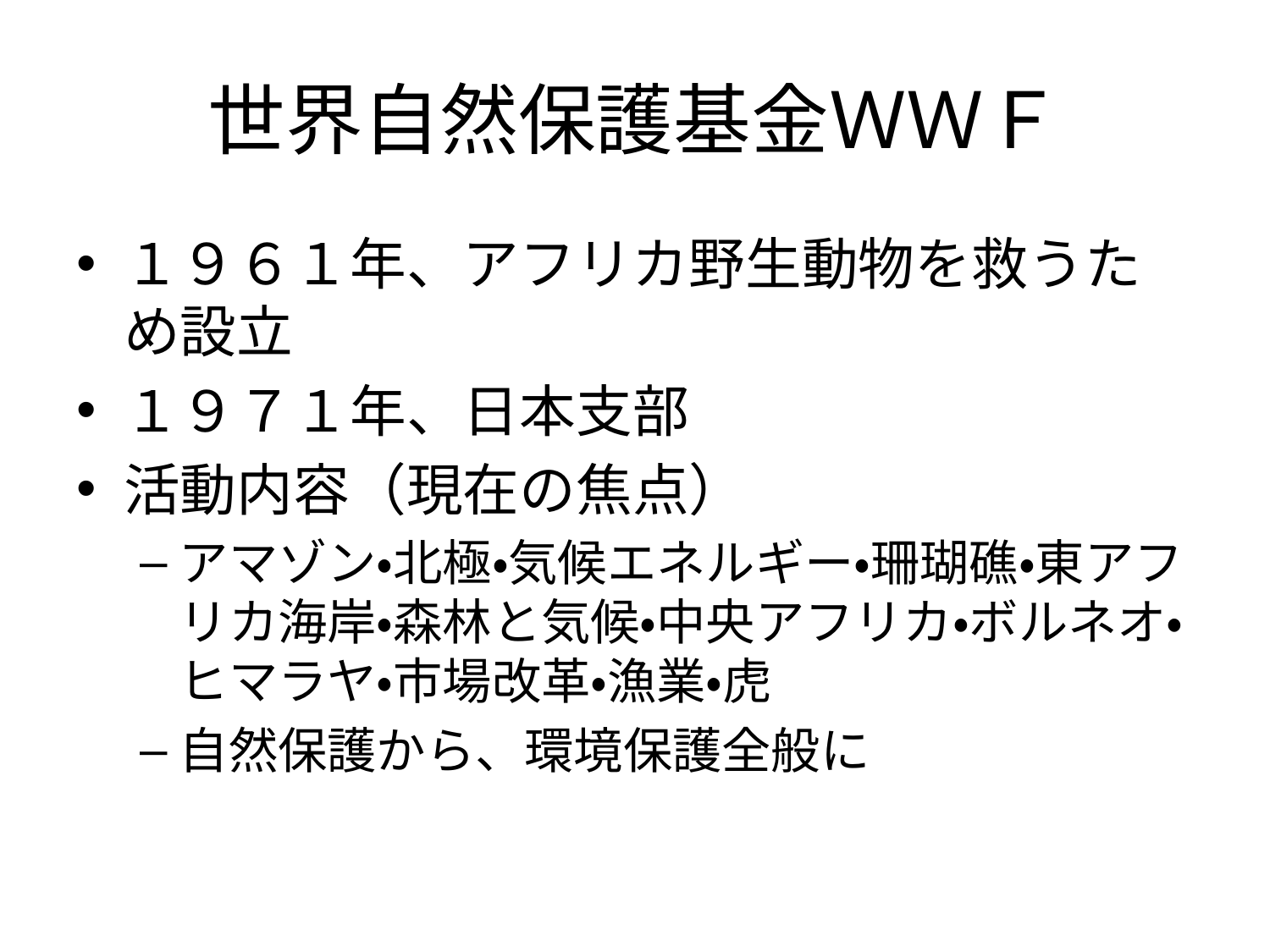

# 世界自然保護基金ＷＷＦ
１９６１年、アフリカ野生動物を救うため設立
１９７１年、日本支部
活動内容（現在の焦点）
アマゾン・北極・気候エネルギー・珊瑚礁・東アフリカ海岸・森林と気候・中央アフリカ・ボルネオ・ヒマラヤ・市場改革・漁業・虎
自然保護から、環境保護全般に